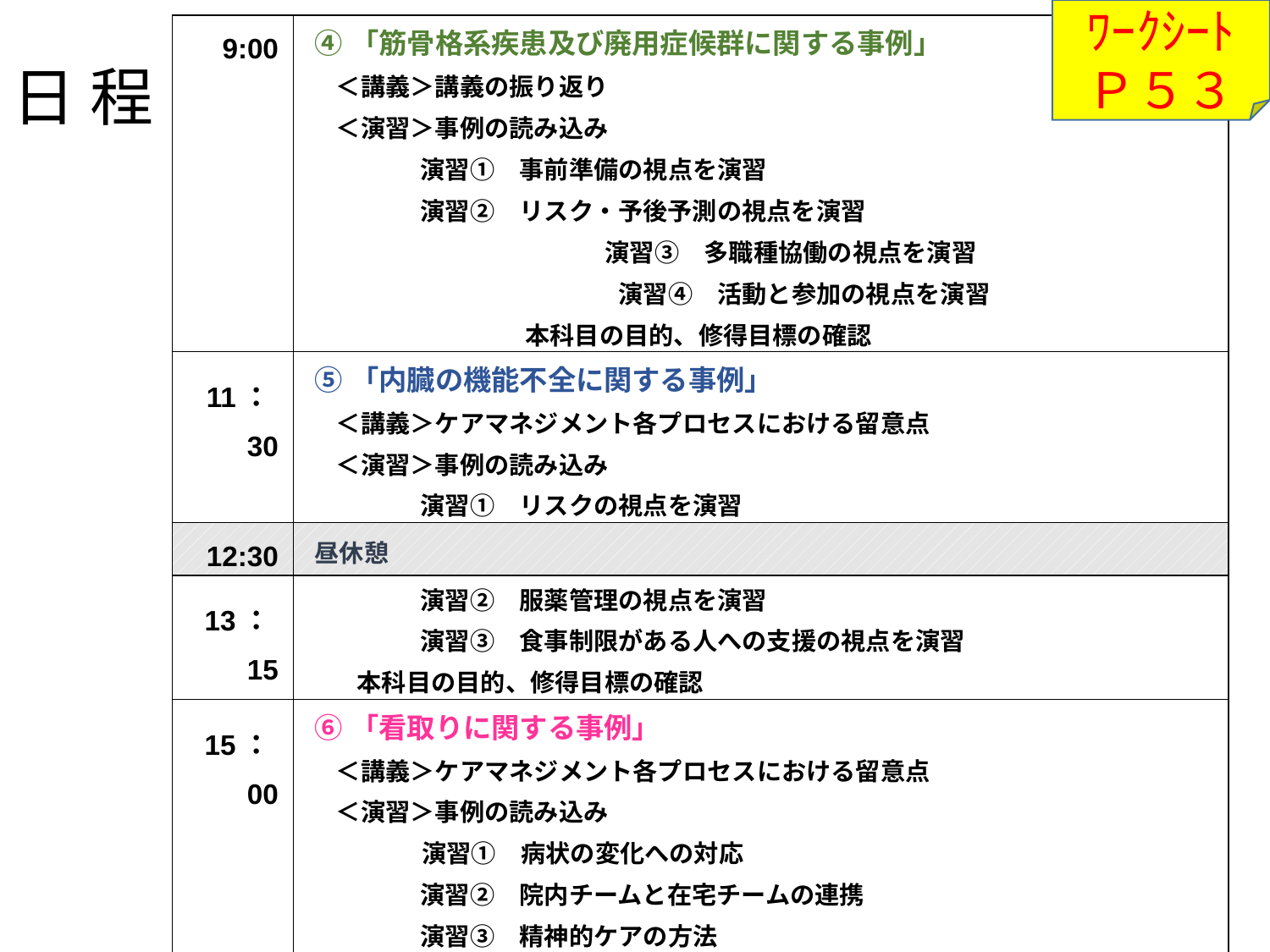

ﾜｰｸｼｰﾄ
Ｐ５３
| 9:00 | ④「筋骨格系疾患及び廃用症候群に関する事例」 ＜講義＞講義の振り返り ＜演習＞事例の読み込み 演習①　事前準備の視点を演習 演習②　リスク・予後予測の視点を演習 　　　　　　　 演習③　多職種協働の視点を演習 　　　　　　　　演習④　活動と参加の視点を演習 　　　 　本科目の目的、修得目標の確認 |
| --- | --- |
| 11：30 | ⑤「内臓の機能不全に関する事例」 ＜講義＞ケアマネジメント各プロセスにおける留意点 ＜演習＞事例の読み込み 演習①　リスクの視点を演習 |
| 12:30 | 昼休憩 |
| 13：15 | 演習②　服薬管理の視点を演習 演習③　食事制限がある人への支援の視点を演習 本科目の目的、修得目標の確認 |
| 15：00 | ⑥「看取りに関する事例」 ＜講義＞ケアマネジメント各プロセスにおける留意点 ＜演習＞事例の読み込み 演習①　病状の変化への対応 演習②　院内チームと在宅チームの連携 演習③　精神的ケアの方法 演習④　ケアチームに対する精神的ケアの方法 本科目の目的、修得目標の確認 |
| 17:30 | 終了 |
日　程